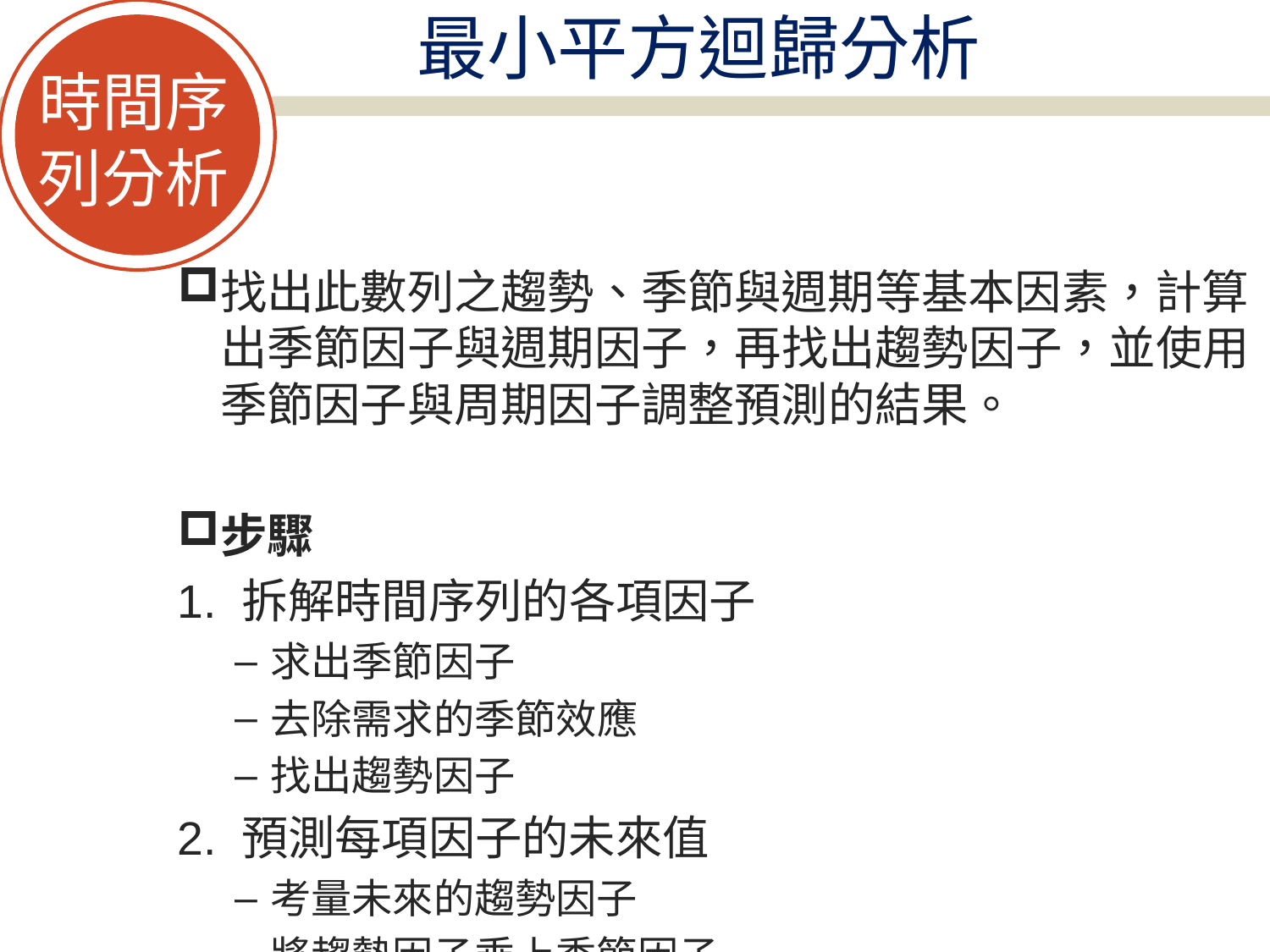

時間序
列分析
# 最小平方迴歸分析
找出此數列之趨勢、季節與週期等基本因素，計算出季節因子與週期因子，再找出趨勢因子，並使用季節因子與周期因子調整預測的結果。

步驟
拆解時間序列的各項因子
求出季節因子
去除需求的季節效應
找出趨勢因子
預測每項因子的未來值
考量未來的趨勢因子
將趨勢因子乘上季節因子